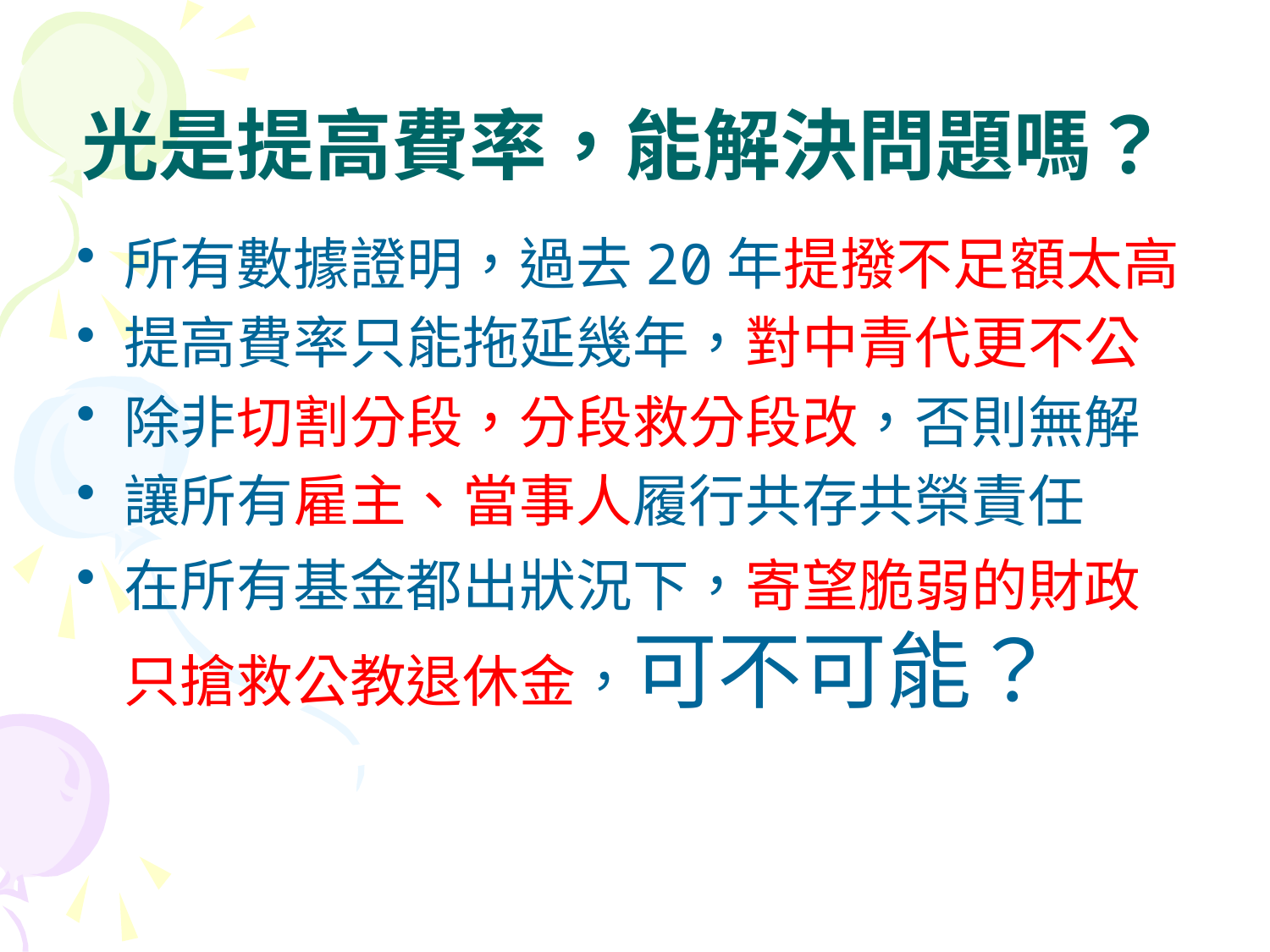

# 光是提高費率，能解決問題嗎？
所有數據證明，過去20年提撥不足額太高
提高費率只能拖延幾年，對中青代更不公
除非切割分段，分段救分段改，否則無解
讓所有雇主、當事人履行共存共榮責任
在所有基金都出狀況下，寄望脆弱的財政只搶救公教退休金，可不可能？